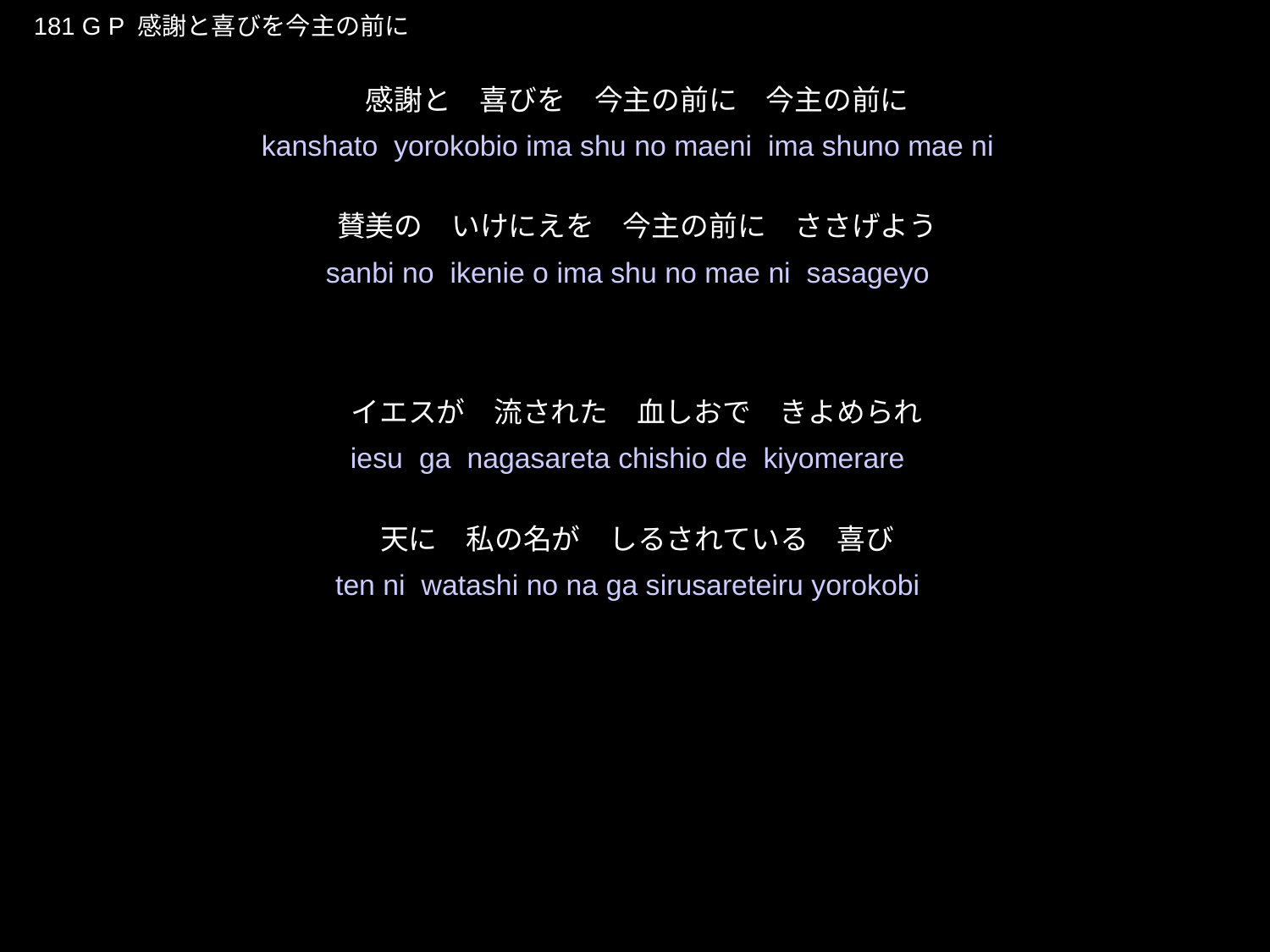

かんしゃとよろこびをいましゅのまえに
★P
181 G P 感謝と喜びを今主の前に
感謝と　喜びを　今主の前に　今主の前に
賛美の　いけにえを　今主の前に　ささげよう
イエスが　流された　血しおで　きよめられ
天に　私の名が　しるされている　喜び
★３
kanshato  yorokobio ima shu no maeni  ima shuno mae ni
sanbi no  ikenie o ima shu no mae ni  sasageyo
iesu  ga  nagasareta chishio de  kiyomerare
ten ni  watashi no na ga sirusareteiru yorokobi